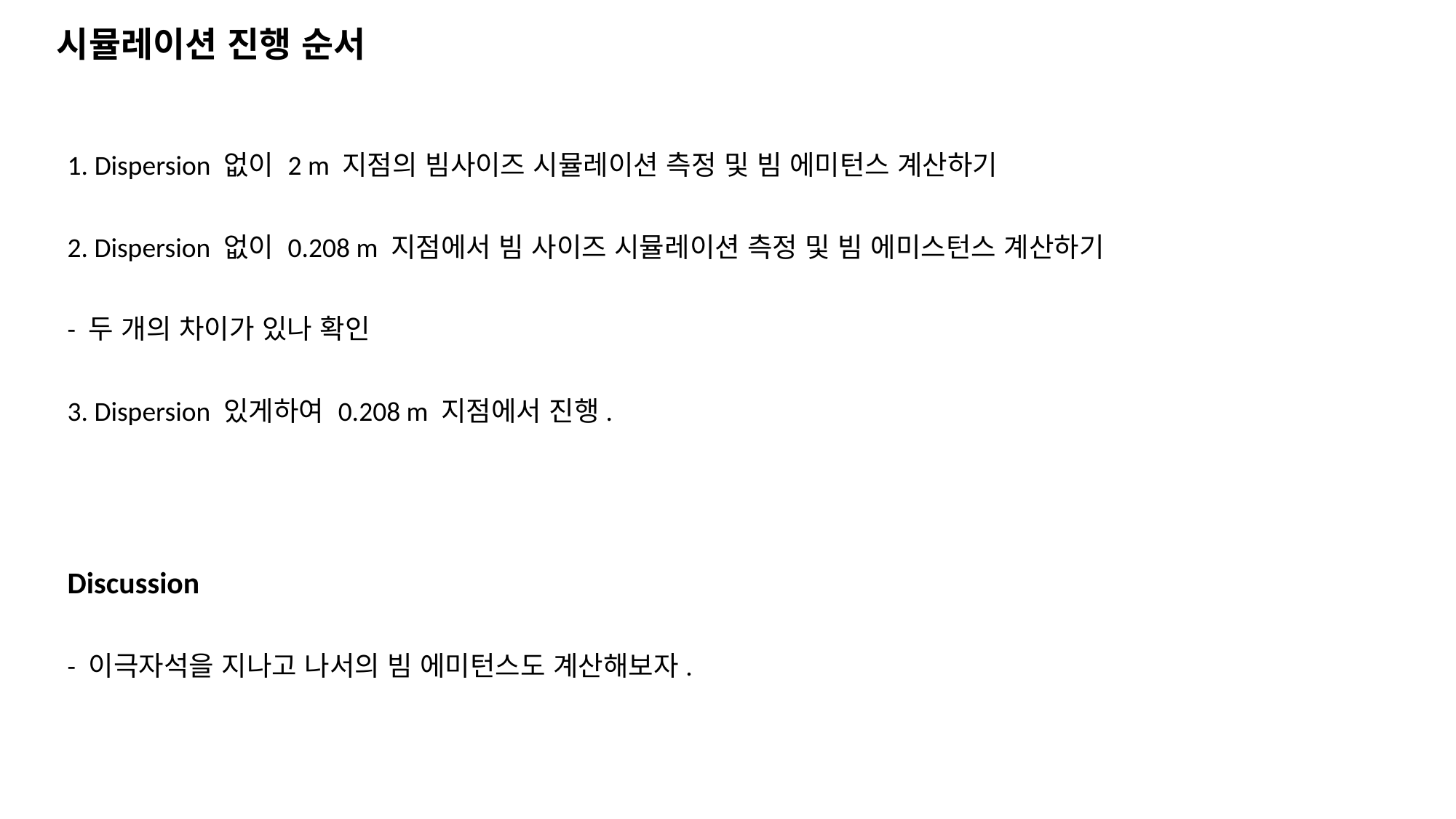

시뮬레이션 진행 순서
1. Dispersion 없이 2 m 지점의 빔사이즈 시뮬레이션 측정 및 빔 에미턴스 계산하기
2. Dispersion 없이 0.208 m 지점에서 빔 사이즈 시뮬레이션 측정 및 빔 에미스턴스 계산하기
- 두 개의 차이가 있나 확인
3. Dispersion 있게하여 0.208 m 지점에서 진행.

Discussion
- 이극자석을 지나고 나서의 빔 에미턴스도 계산해보자.